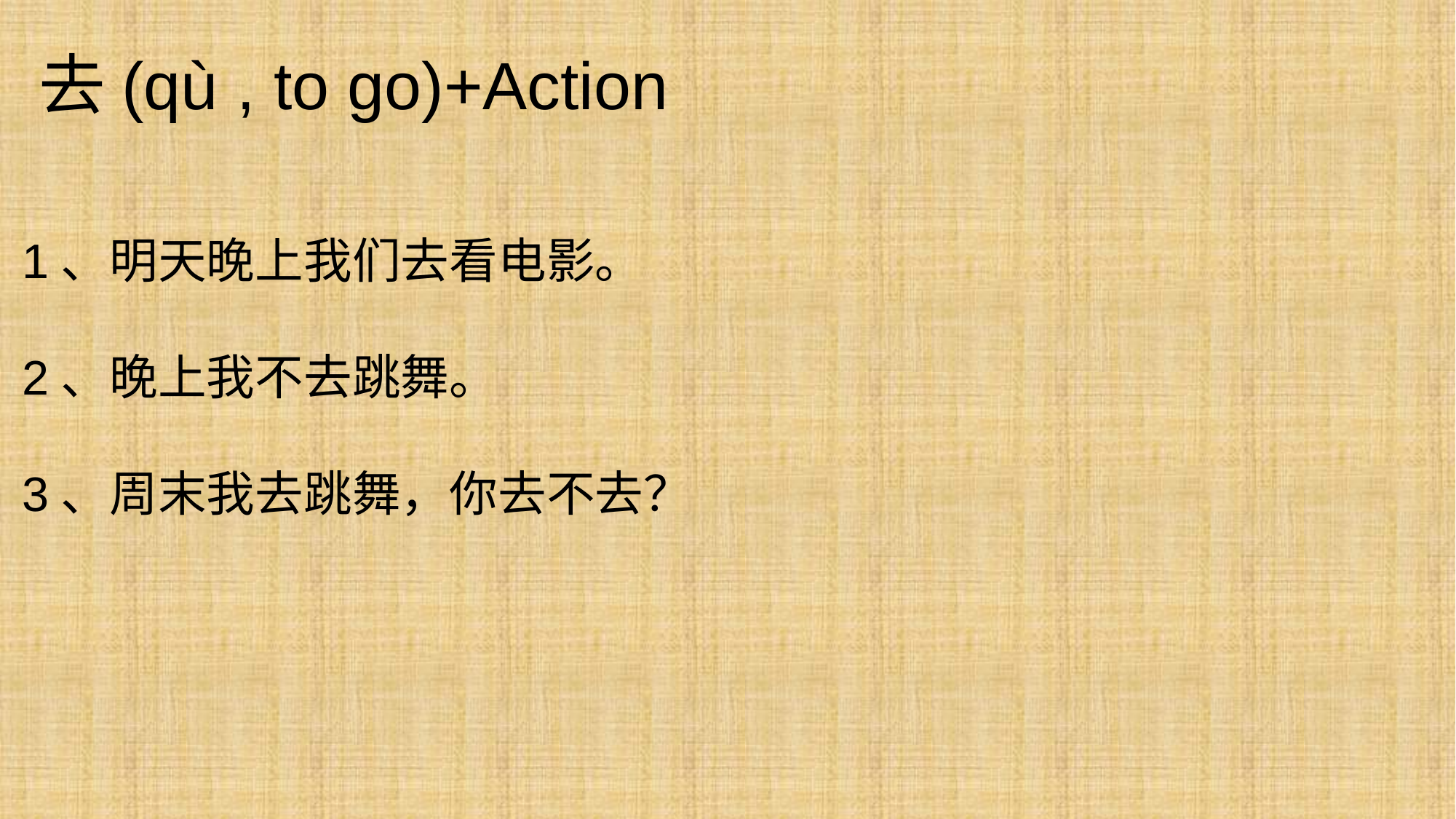

去(qù , to go)+Action

1、明天晚上我们去看电影。

2、晚上我不去跳舞。

3、周末我去跳舞，你去不去？